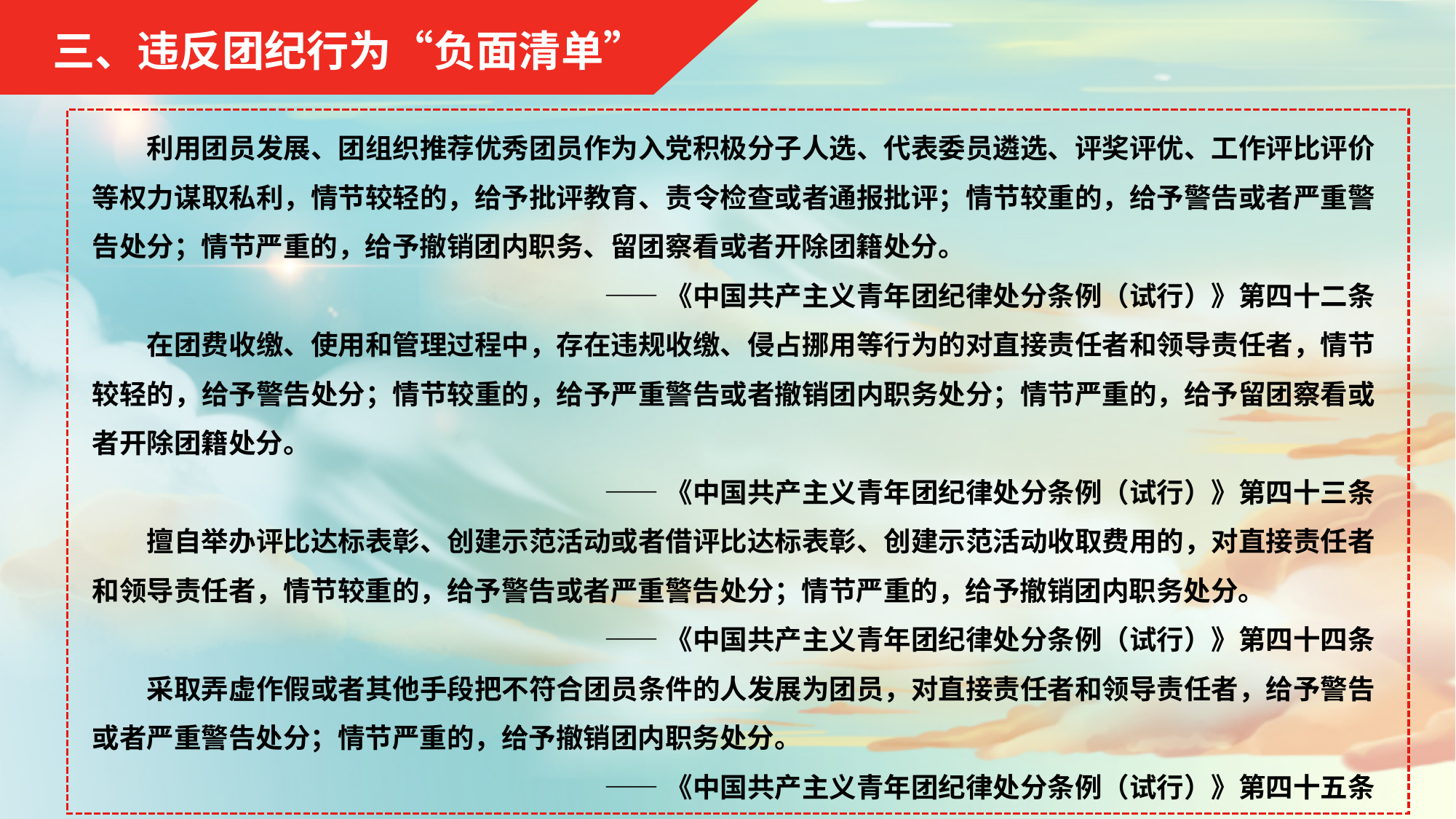

三、违反团纪行为“负面清单”

利用团员发展、团组织推荐优秀团员作为入党积极分子人选、代表委员遴选、评奖评优、工作评比评价等权力谋取私利，情节较轻的，给予批评教育、责令检查或者通报批评；情节较重的，给予警告或者严重警告处分；情节严重的，给予撤销团内职务、留团察看或者开除团籍处分。
——《中国共产主义青年团纪律处分条例（试行）》第四十二条
在团费收缴、使用和管理过程中，存在违规收缴、侵占挪用等行为的对直接责任者和领导责任者，情节较轻的，给予警告处分；情节较重的，给予严重警告或者撤销团内职务处分；情节严重的，给予留团察看或者开除团籍处分。
——《中国共产主义青年团纪律处分条例（试行）》第四十三条
擅自举办评比达标表彰、创建示范活动或者借评比达标表彰、创建示范活动收取费用的，对直接责任者和领导责任者，情节较重的，给予警告或者严重警告处分；情节严重的，给予撤销团内职务处分。
——《中国共产主义青年团纪律处分条例（试行）》第四十四条
采取弄虚作假或者其他手段把不符合团员条件的人发展为团员，对直接责任者和领导责任者，给予警告或者严重警告处分；情节严重的，给予撤销团内职务处分。
——《中国共产主义青年团纪律处分条例（试行）》第四十五条